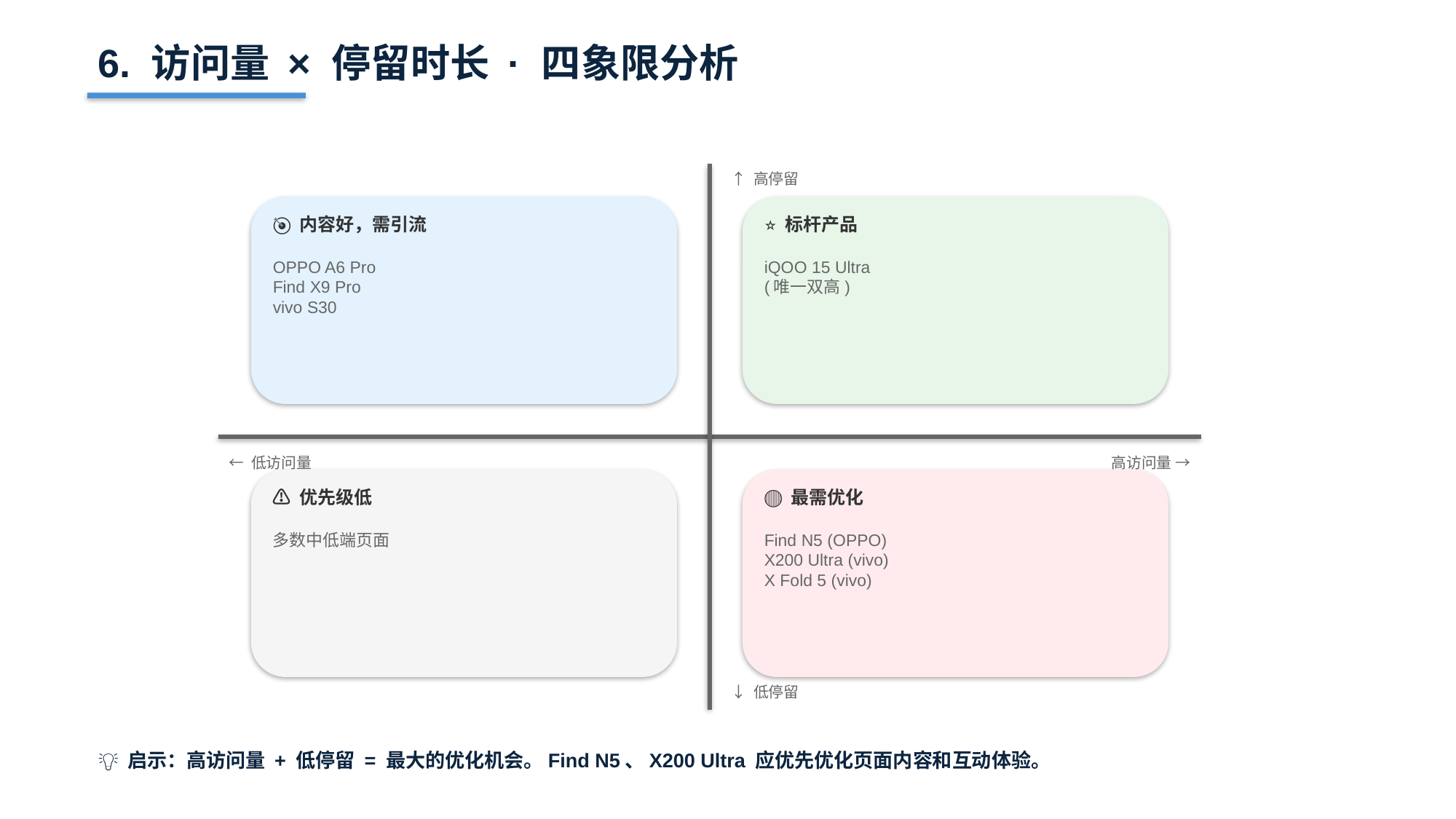

6. 访问量 × 停留时长 · 四象限分析

↑ 高停留

🎯 内容好，需引流
⭐ 标杆产品
OPPO A6 Pro
Find X9 Pro
vivo S30
iQOO 15 Ultra
(唯一双高)

← 低访问量
高访问量 →

⚠️ 优先级低
🔴 最需优化
多数中低端页面
Find N5 (OPPO)
X200 Ultra (vivo)
X Fold 5 (vivo)
↓ 低停留
💡 启示：高访问量 + 低停留 = 最大的优化机会。Find N5、X200 Ultra 应优先优化页面内容和互动体验。